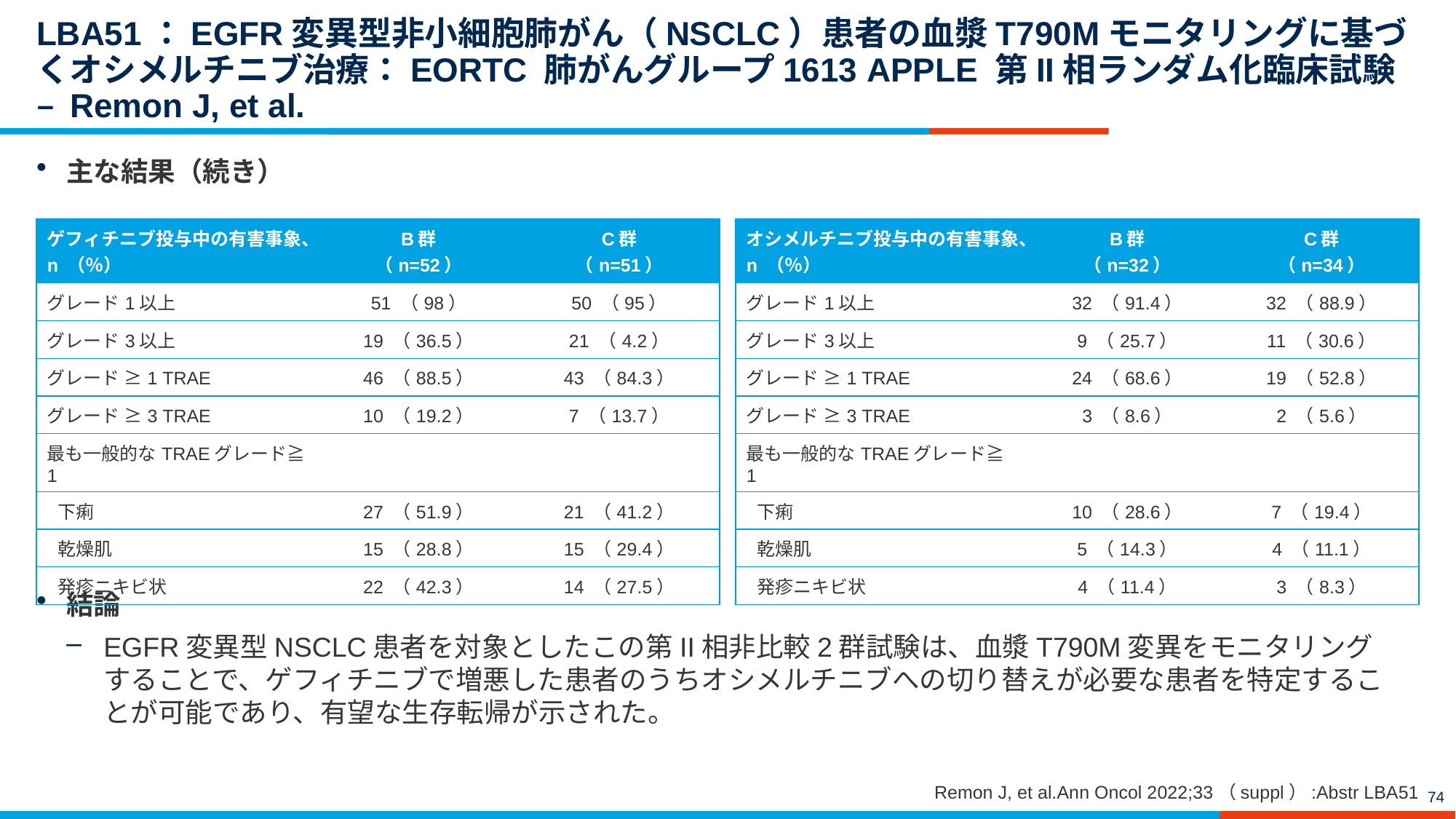

# LBA51：EGFR変異型非小細胞肺がん（NSCLC）患者の血漿T790Mモニタリングに基づくオシメルチニブ治療：EORTC 肺がんグループ1613 APPLE 第II相ランダム化臨床試験 – Remon J, et al.
主な結果（続き）
結論
EGFR変異型NSCLC患者を対象としたこの第II相非比較2群試験は、血漿T790M変異をモニタリングすることで、ゲフィチニブで増悪した患者のうちオシメルチニブへの切り替えが必要な患者を特定することが可能であり、有望な生存転帰が示された。
| ゲフィチニブ投与中の有害事象、n （％） | B群 （n=52） | C群 （n=51） |
| --- | --- | --- |
| グレード1以上 | 51 （98） | 50 （95） |
| グレード3以上 | 19 （36.5） | 21 （4.2） |
| グレード ≥1 TRAE | 46 （88.5） | 43 （84.3） |
| グレード ≥3 TRAE | 10 （19.2） | 7 （13.7） |
| 最も一般的なTRAEグレード≧1 |  |  |
| 下痢 | 27 （51.9） | 21 （41.2） |
| 乾燥肌 | 15 （28.8） | 15 （29.4） |
| 発疹ニキビ状 | 22 （42.3） | 14 （27.5） |
| オシメルチニブ投与中の有害事象、n （％） | B群 （n=32） | C群 （n=34） |
| --- | --- | --- |
| グレード1以上 | 32 （91.4） | 32 （88.9） |
| グレード3以上 | 9 （25.7） | 11 （30.6） |
| グレード ≥1 TRAE | 24 （68.6） | 19 （52.8） |
| グレード ≥3 TRAE | 3 （8.6） | 2 （5.6） |
| 最も一般的なTRAEグレード≧1 |  |  |
| 下痢 | 10 （28.6） | 7 （19.4） |
| 乾燥肌 | 5 （14.3） | 4 （11.1） |
| 発疹ニキビ状 | 4 （11.4） | 3 （8.3） |
Remon J, et al.Ann Oncol 2022;33（suppl）:Abstr LBA51